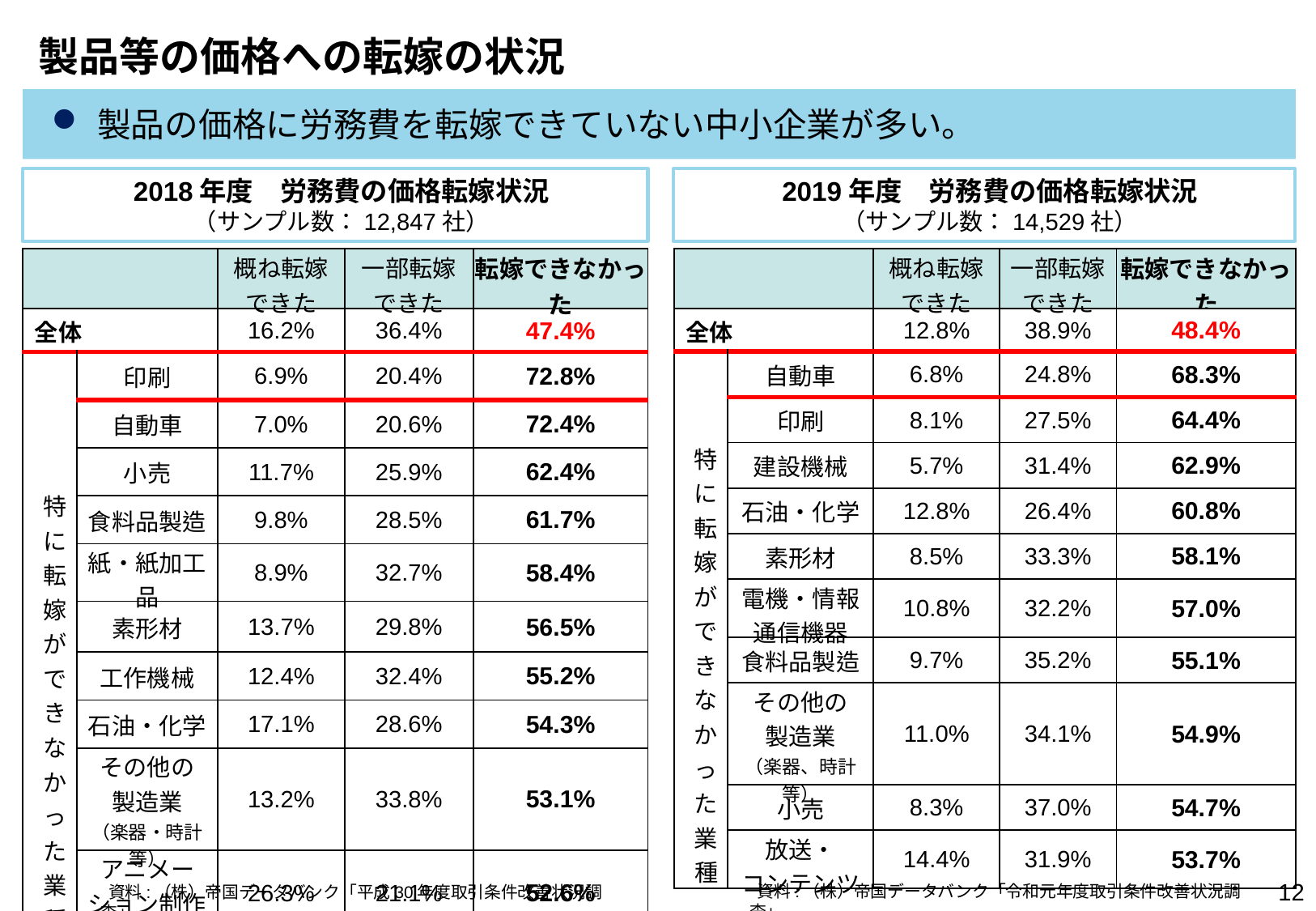

製品等の価格への転嫁の状況
製品の価格に労務費を転嫁できていない中小企業が多い。
2018年度　労務費の価格転嫁状況
（サンプル数：12,847社）
2019年度　労務費の価格転嫁状況
（サンプル数：14,529社）
|  |  | 概ね転嫁 できた | 一部転嫁 できた | 転嫁できなかった |
| --- | --- | --- | --- | --- |
| 全体 |  | 12.8% | 38.9% | 48.4% |
| 特に転嫁ができなかった業種 | 自動車 | 6.8% | 24.8% | 68.3% |
|  | 印刷 | 8.1% | 27.5% | 64.4% |
|  | 建設機械 | 5.7% | 31.4% | 62.9% |
|  | 石油・化学 | 12.8% | 26.4% | 60.8% |
|  | 素形材 | 8.5% | 33.3% | 58.1% |
|  | 電機・情報 通信機器 | 10.8% | 32.2% | 57.0% |
|  | 食料品製造 | 9.7% | 35.2% | 55.1% |
|  | その他の 製造業 （楽器、時計等） | 11.0% | 34.1% | 54.9% |
|  | 小売 | 8.3% | 37.0% | 54.7% |
|  | 放送・ コンテンツ | 14.4% | 31.9% | 53.7% |
|  |  | 概ね転嫁 できた | 一部転嫁 できた | 転嫁できなかった |
| --- | --- | --- | --- | --- |
| 全体 |  | 16.2% | 36.4% | 47.4% |
| 特に転嫁ができなかった業種 | 印刷 | 6.9% | 20.4% | 72.8% |
|  | 自動車 | 7.0% | 20.6% | 72.4% |
|  | 小売 | 11.7% | 25.9% | 62.4% |
|  | 食料品製造 | 9.8% | 28.5% | 61.7% |
|  | 紙・紙加工品 | 8.9% | 32.7% | 58.4% |
|  | 素形材 | 13.7% | 29.8% | 56.5% |
|  | 工作機械 | 12.4% | 32.4% | 55.2% |
|  | 石油・化学 | 17.1% | 28.6% | 54.3% |
|  | その他の 製造業 （楽器・時計等） | 13.2% | 33.8% | 53.1% |
|  | アニメーション制作業 | 26.3% | 21.1% | 52.6% |
12
 資料:（株）帝国データバンク「令和元年度取引条件改善状況調査」
 資料:（株）帝国データバンク「平成30年度取引条件改善状況調査」